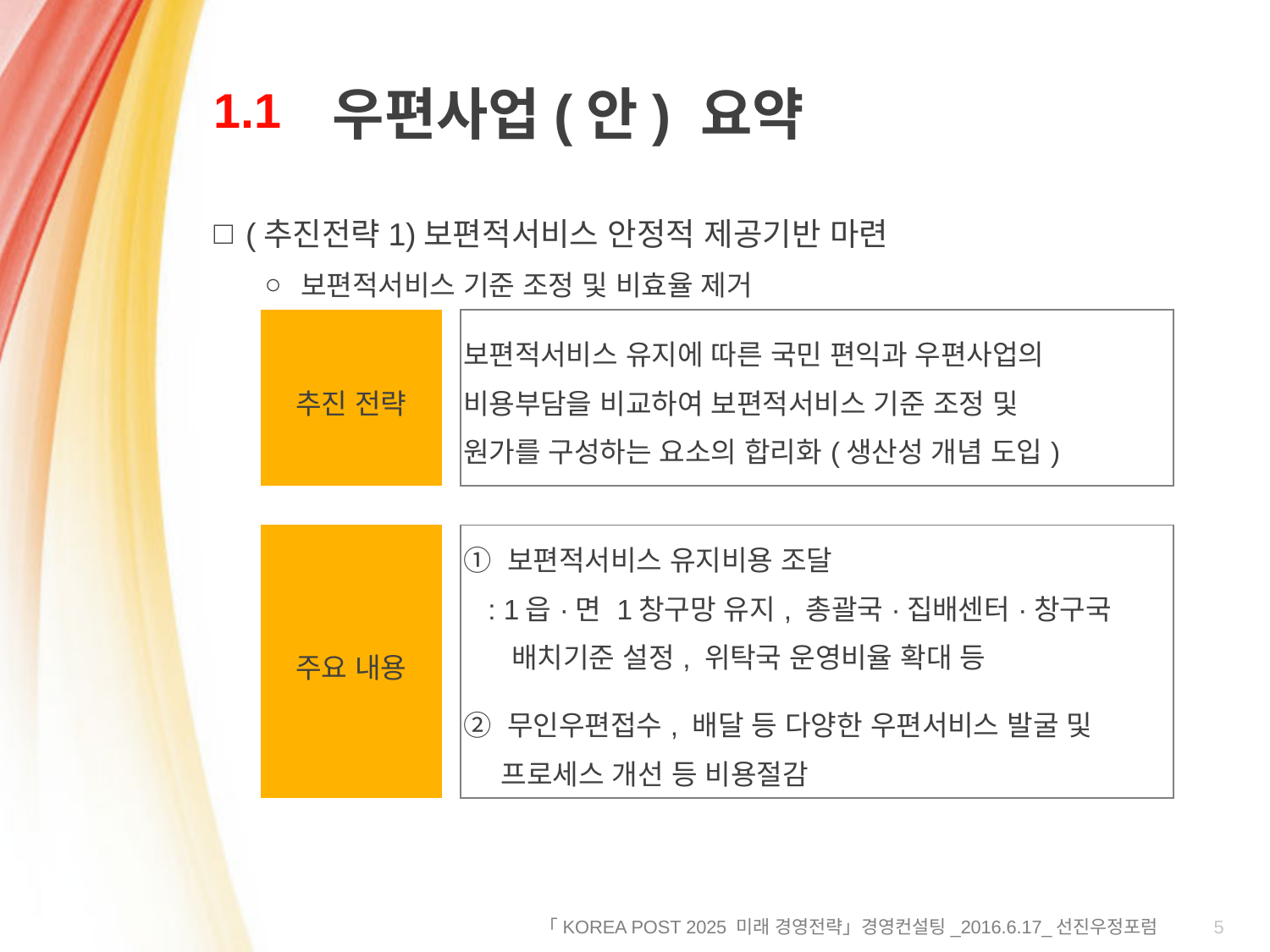

# 1.1
우편사업(안) 요약
(추진전략1)보편적서비스 안정적 제공기반 마련
보편적서비스 기준 조정 및 비효율 제거
| 추진 전략 |  | 보편적서비스 유지에 따른 국민 편익과 우편사업의 비용부담을 비교하여 보편적서비스 기준 조정 및 원가를 구성하는 요소의 합리화(생산성 개념 도입) |
| --- | --- | --- |
|  |  |  |
| 주요 내용 |  | ① 보편적서비스 유지비용 조달 : 1읍·면 1창구망 유지, 총괄국·집배센터·창구국 배치기준 설정, 위탁국 운영비율 확대 등 ② 무인우편접수, 배달 등 다양한 우편서비스 발굴 및 프로세스 개선 등 비용절감 |
5